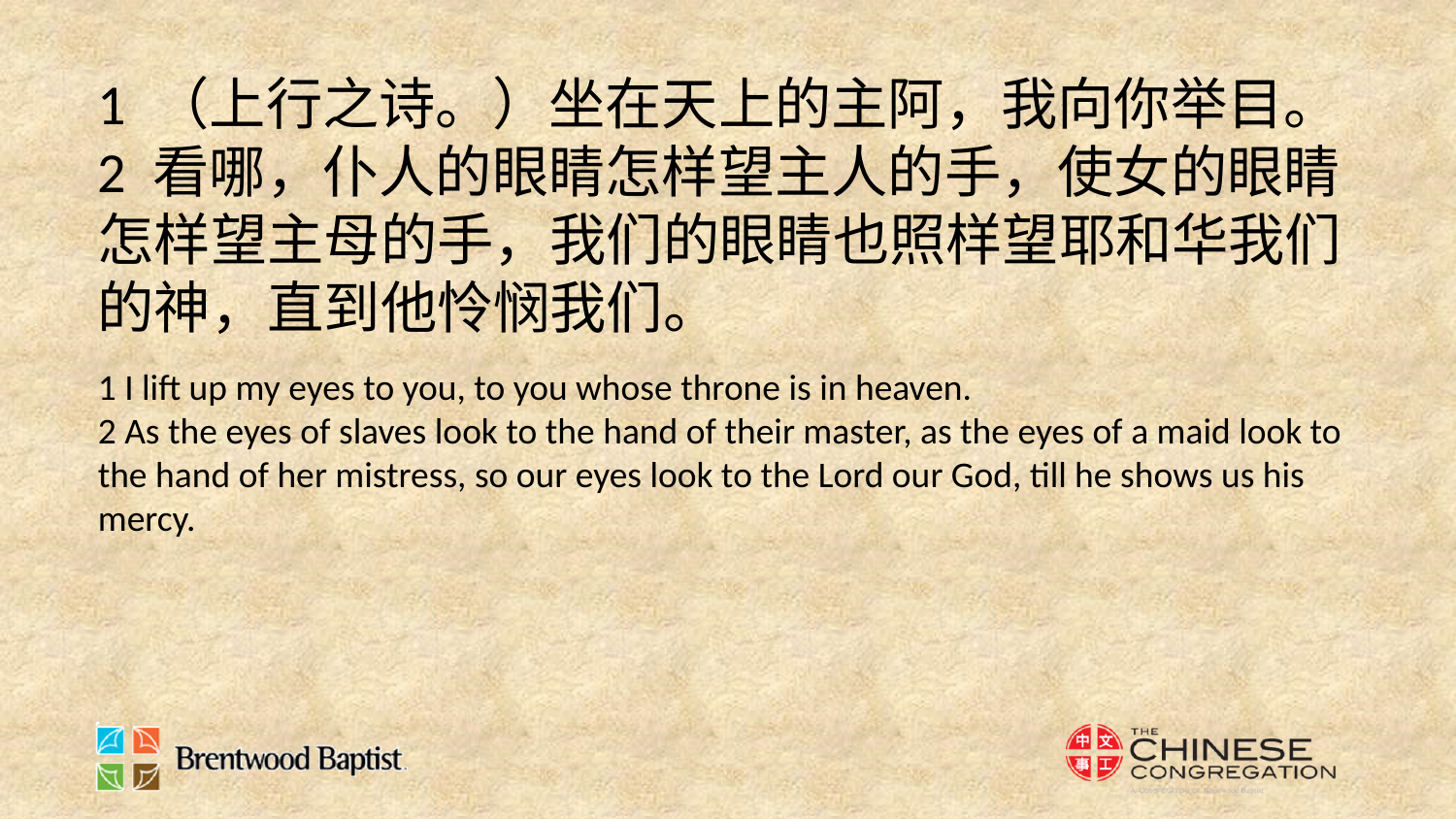

1 （上行之诗。）坐在天上的主阿，我向你举目。
2 看哪，仆人的眼睛怎样望主人的手，使女的眼睛怎样望主母的手，我们的眼睛也照样望耶和华我们的神，直到他怜悯我们。

1 I lift up my eyes to you, to you whose throne is in heaven.
2 As the eyes of slaves look to the hand of their master, as the eyes of a maid look to the hand of her mistress, so our eyes look to the Lord our God, till he shows us his mercy.